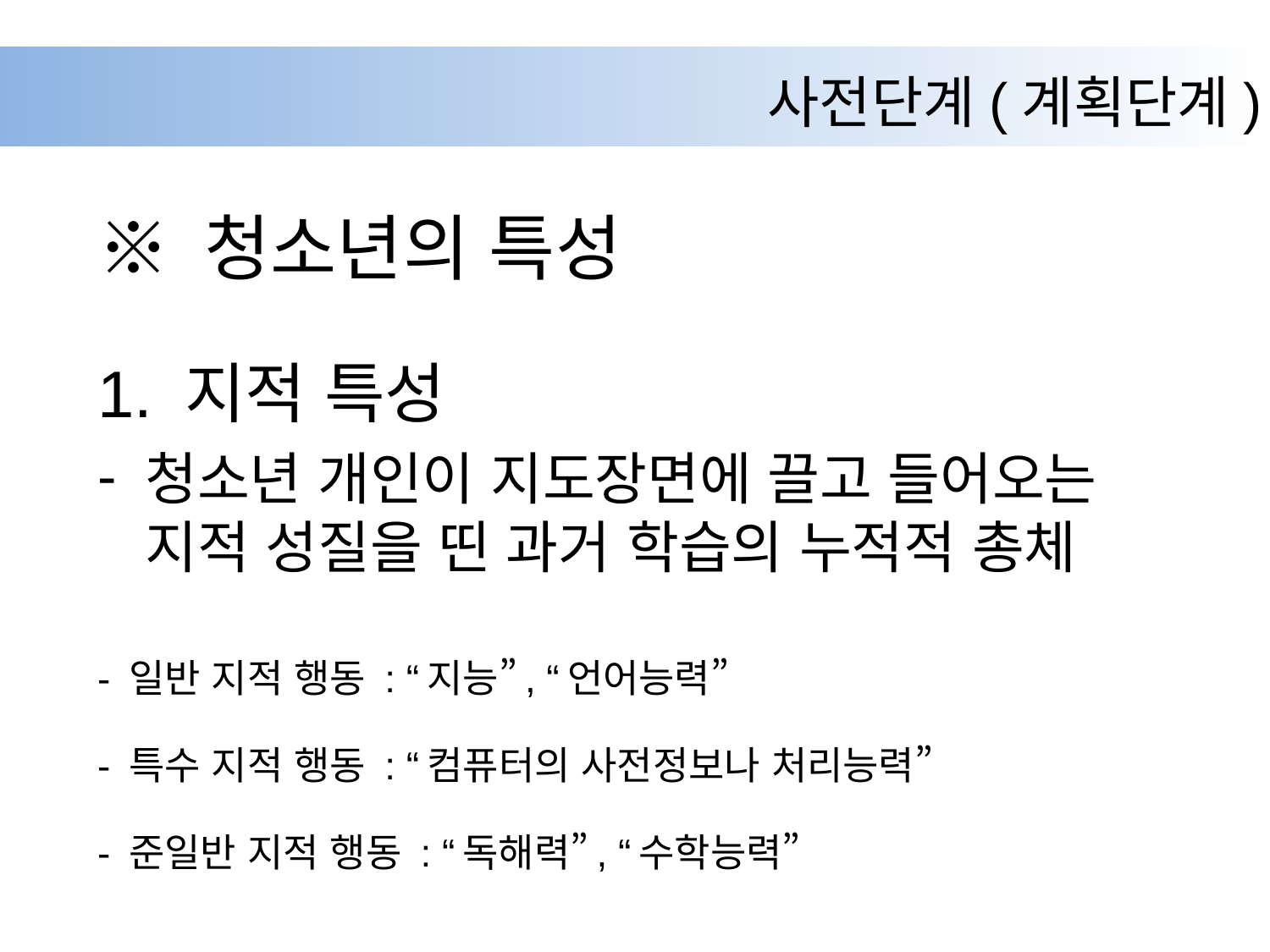

# 사전단계(계획단계)

※ 청소년의 특성

1. 지적 특성
청소년 개인이 지도장면에 끌고 들어오는 지적 성질을 띤 과거 학습의 누적적 총체

- 일반 지적 행동 : “지능”, “언어능력”
- 특수 지적 행동 : “컴퓨터의 사전정보나 처리능력”
- 준일반 지적 행동 : “독해력”, “수학능력”